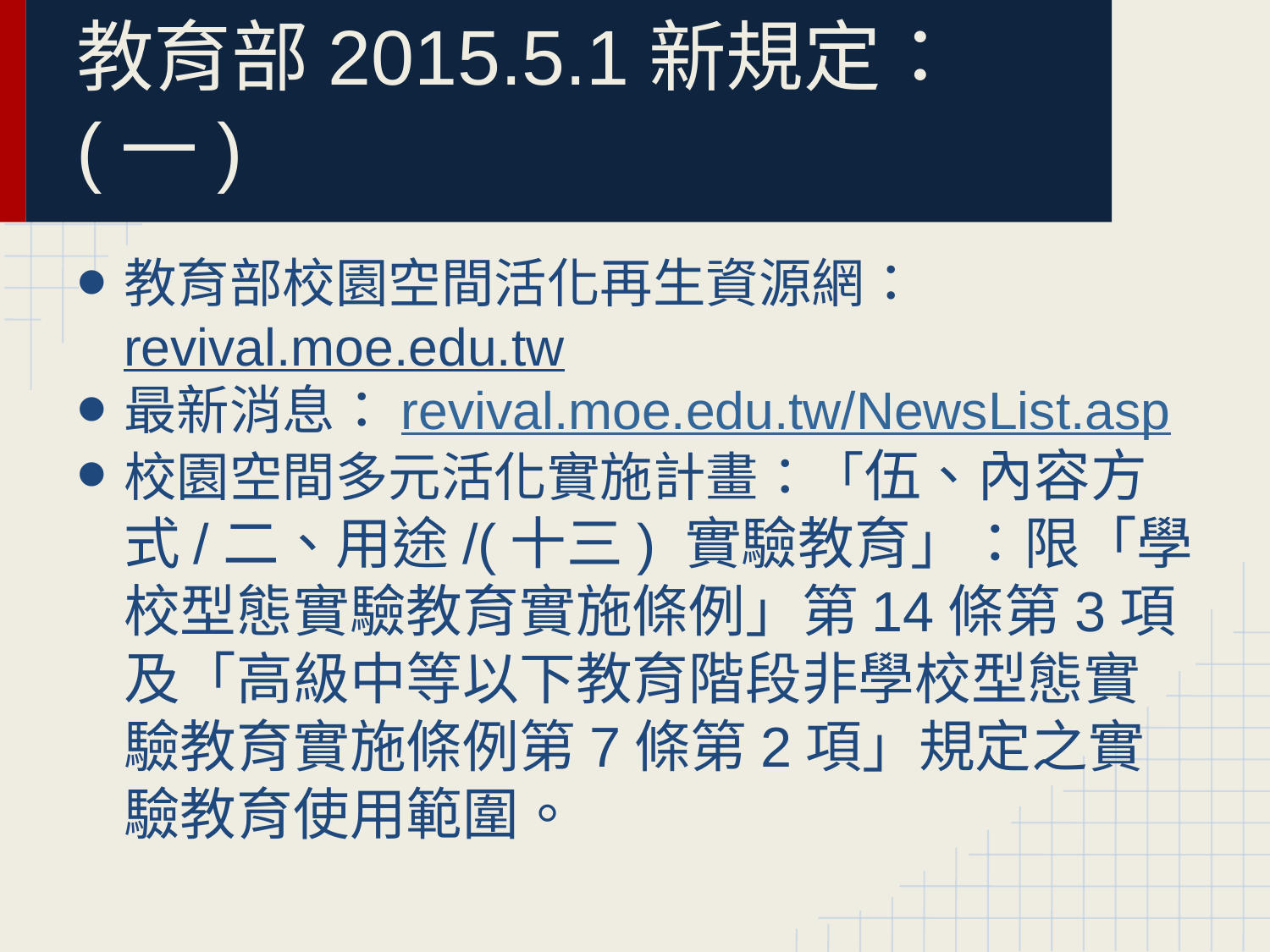

# 教育部2015.5.1新規定：(一)
教育部校園空間活化再生資源網：revival.moe.edu.tw
最新消息：revival.moe.edu.tw/NewsList.asp
校園空間多元活化實施計畫：「伍、內容方式/二、用途/(十三) 實驗教育」：限「學校型態實驗教育實施條例」第14條第3項及「高級中等以下教育階段非學校型態實驗教育實施條例第7條第2項」規定之實驗教育使用範圍。